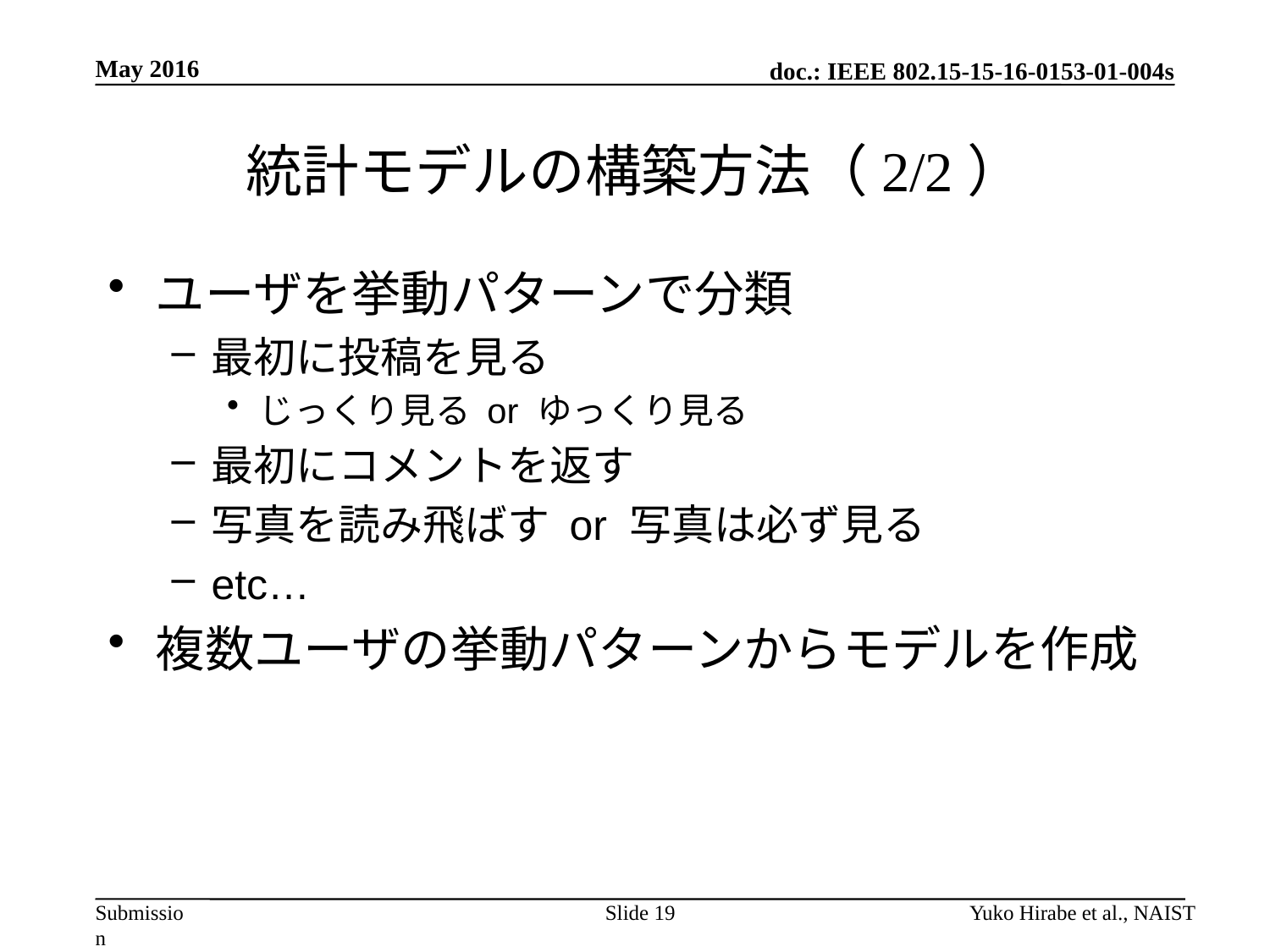

May 2016
# 統計モデルの構築方法（2/2）
ユーザを挙動パターンで分類
最初に投稿を見る
じっくり見る or ゆっくり見る
最初にコメントを返す
写真を読み飛ばす or 写真は必ず見る
etc…
複数ユーザの挙動パターンからモデルを作成
Slide 19
Yuko Hirabe et al., NAIST